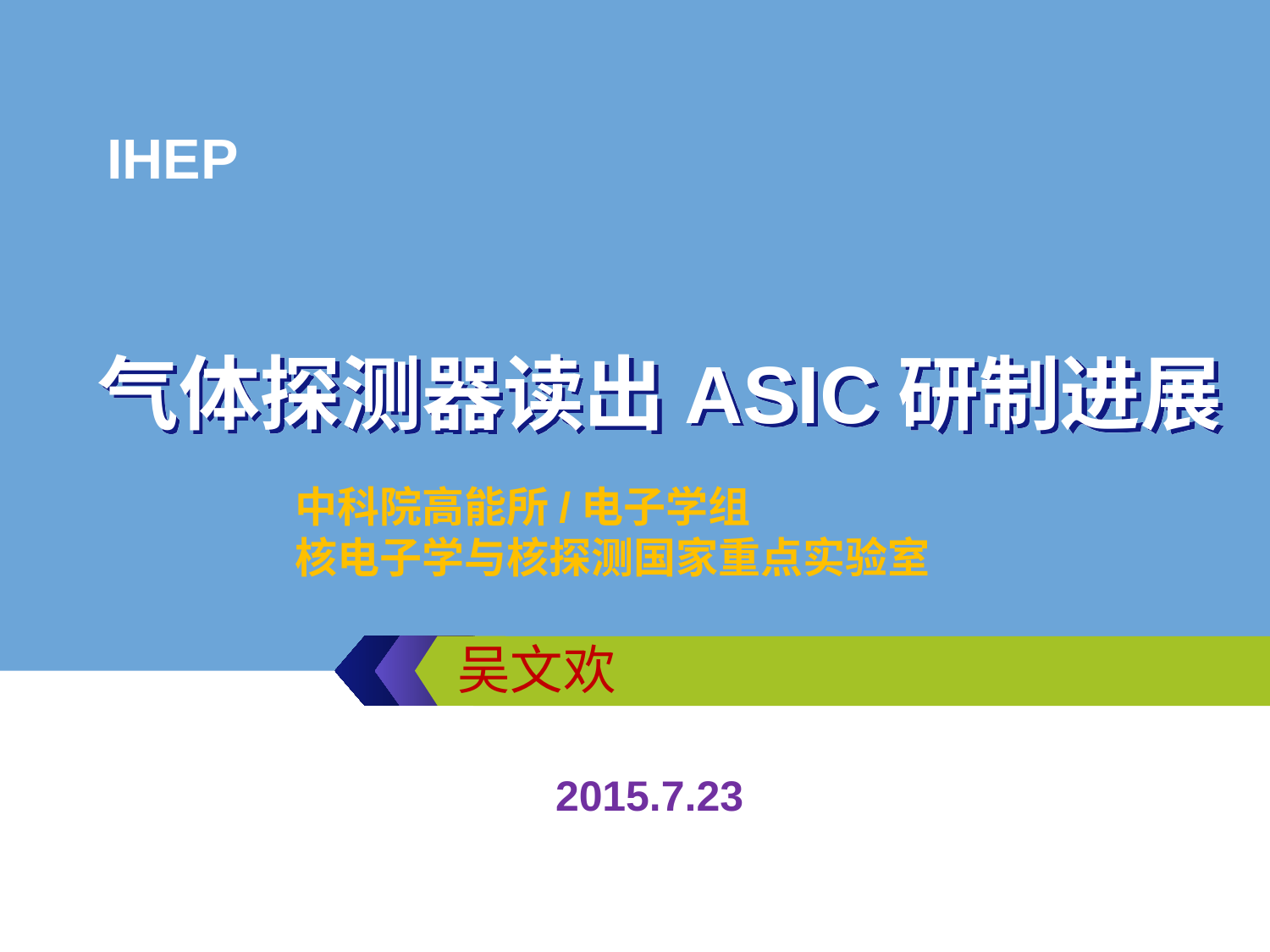

# 气体探测器读出ASIC研制进展
中科院高能所/电子学组
核电子学与核探测国家重点实验室
吴文欢
2015.7.23